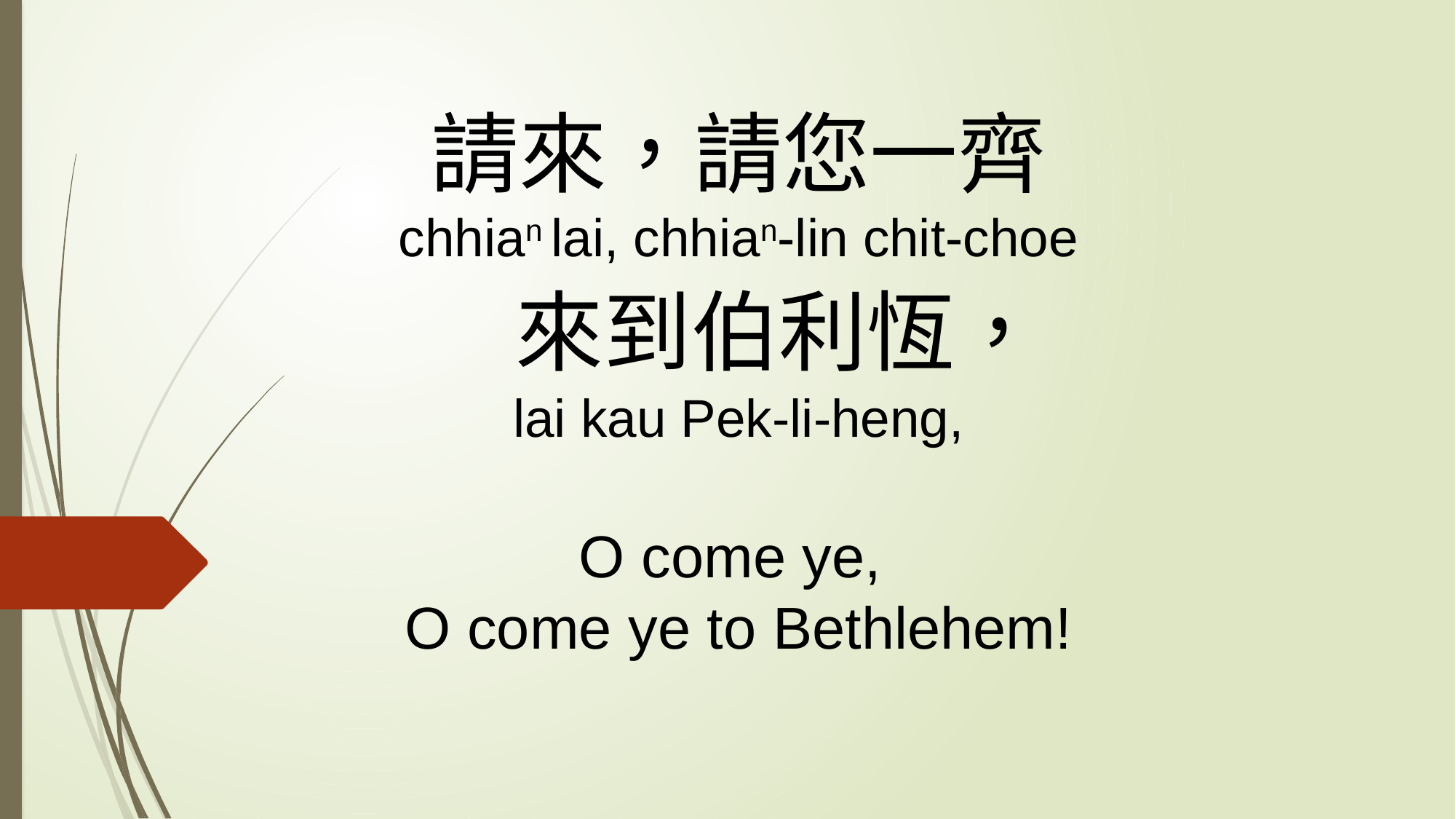

# 請來，請您一齊 chhian lai, chhian-lin chit-choe 來到伯利恆， lai kau Pek-li-heng, O come ye, O come ye to Bethlehem!